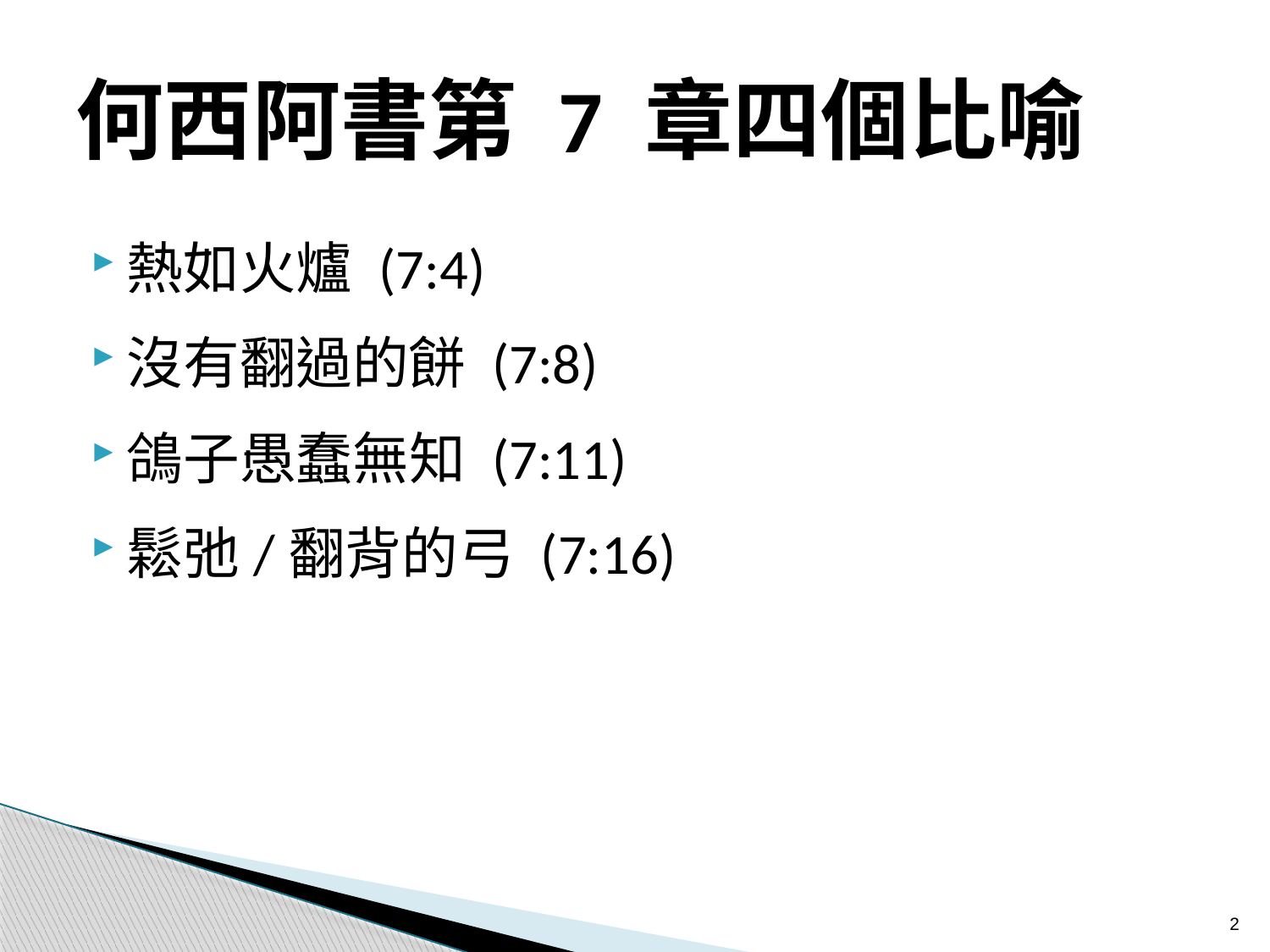

# 何西阿書第 7 章四個比喻
熱如火爐 (7:4)
沒有翻過的餅 (7:8)
鴿子愚蠢無知 (7:11)
鬆弛/翻背的弓 (7:16)
2